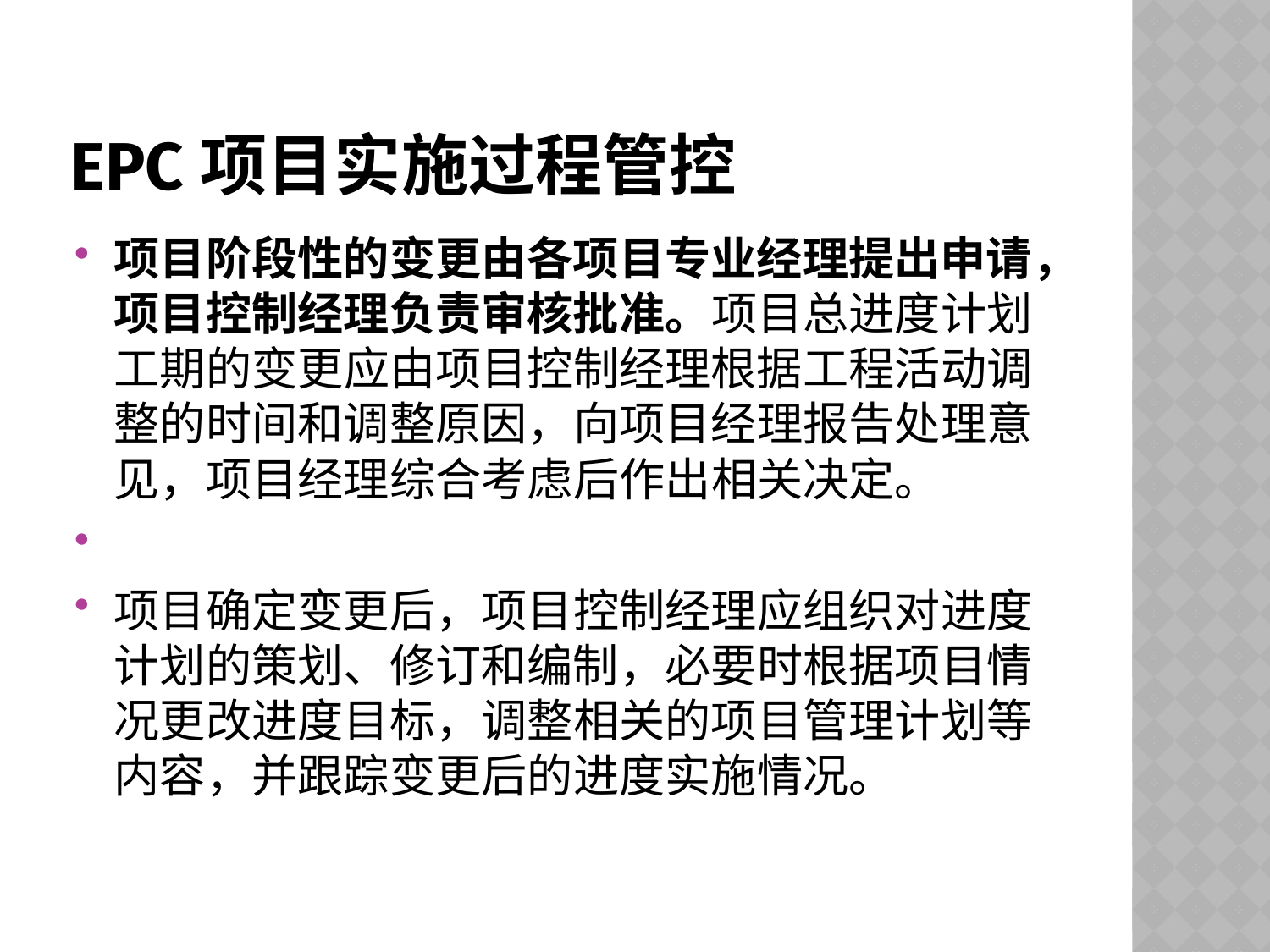

# EPC项目实施过程管控
项目阶段性的变更由各项目专业经理提出申请，项目控制经理负责审核批准。项目总进度计划工期的变更应由项目控制经理根据工程活动调整的时间和调整原因，向项目经理报告处理意见，项目经理综合考虑后作出相关决定。

项目确定变更后，项目控制经理应组织对进度计划的策划、修订和编制，必要时根据项目情况更改进度目标，调整相关的项目管理计划等内容，并跟踪变更后的进度实施情况。